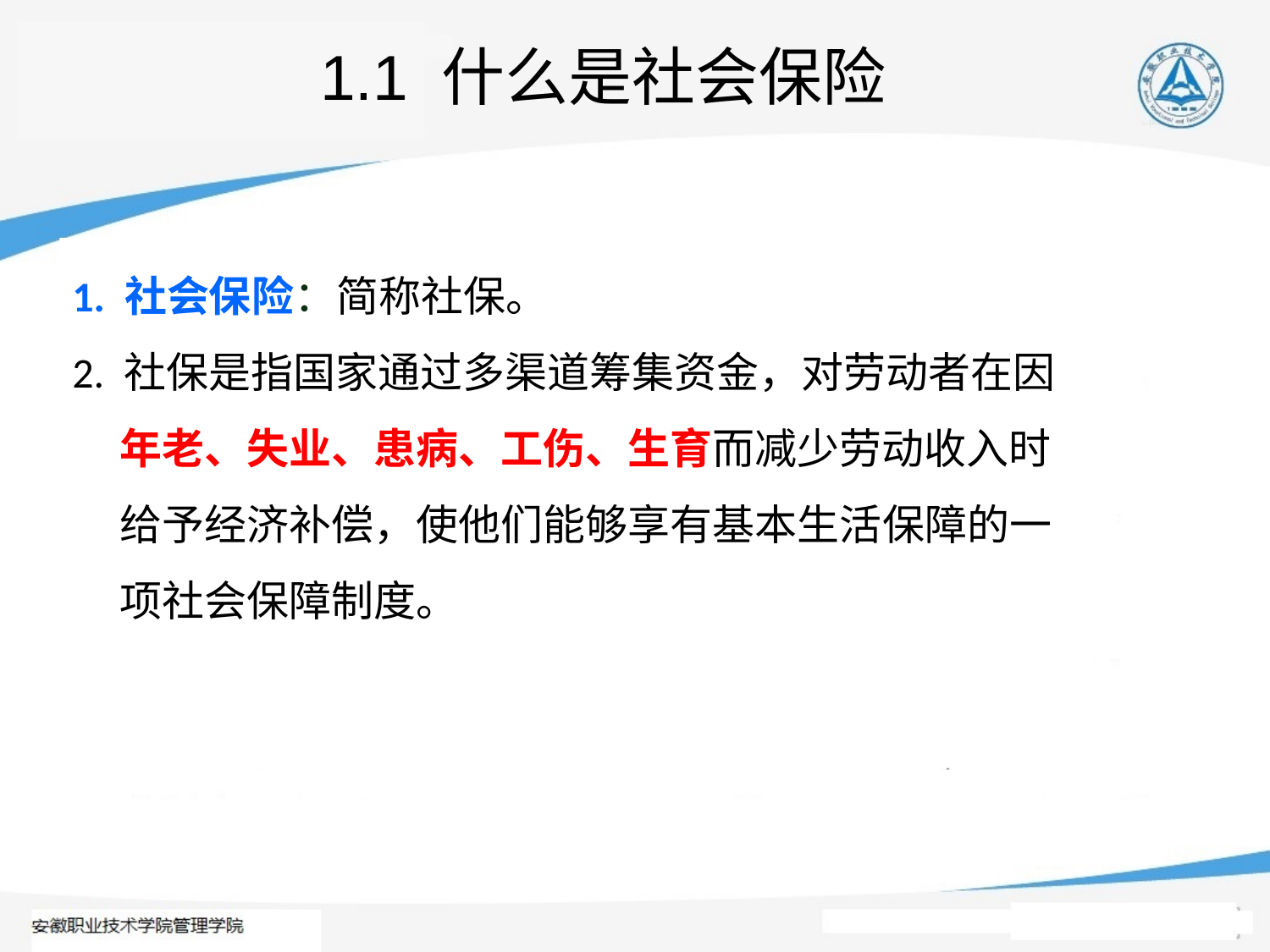

1.1 什么是社会保险
1. 社会保险：简称社保。
2. 社保是指国家通过多渠道筹集资金，对劳动者在因年老、失业、患病、工伤、生育而减少劳动收入时给予经济补偿，使他们能够享有基本生活保障的一项社会保障制度。